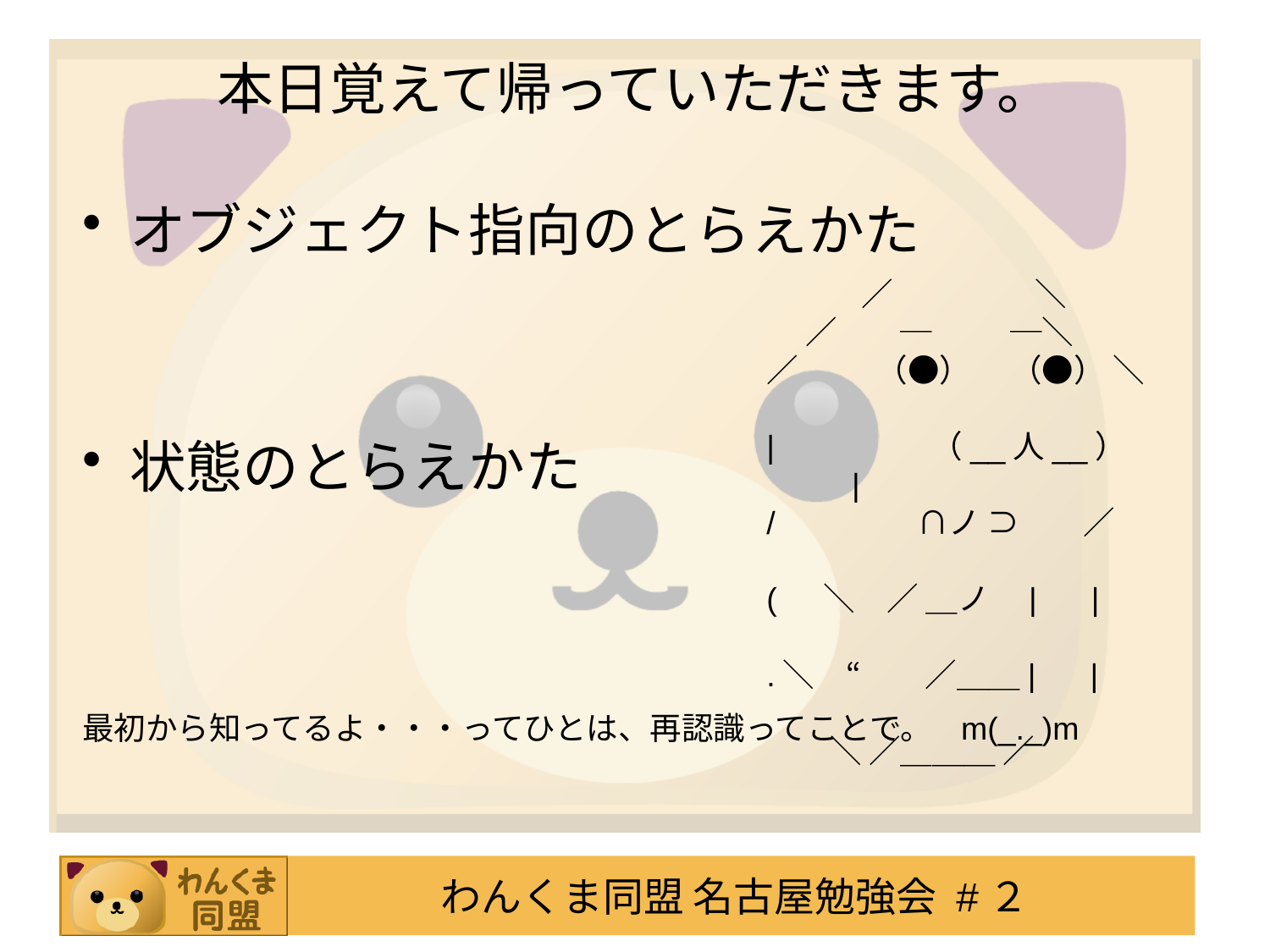

# 本日覚えて帰っていただきます。
オブジェクト指向のとらえかた

状態のとらえかた

最初から知ってるよ・・・ってひとは、再認識ってことで。   m(_._)m
　　　／　　 　 　＼
　 ／　　─　 　 ─＼
／ 　　 （●） 　（●） ＼
|　 　　 　 （__人__）　 　 |
/　　　　 ∩ノ ⊃　　／
(　 ＼　／ ＿ノ　|　 |
.＼　“　　／＿＿|　 |
　　＼ ／＿＿＿ ／